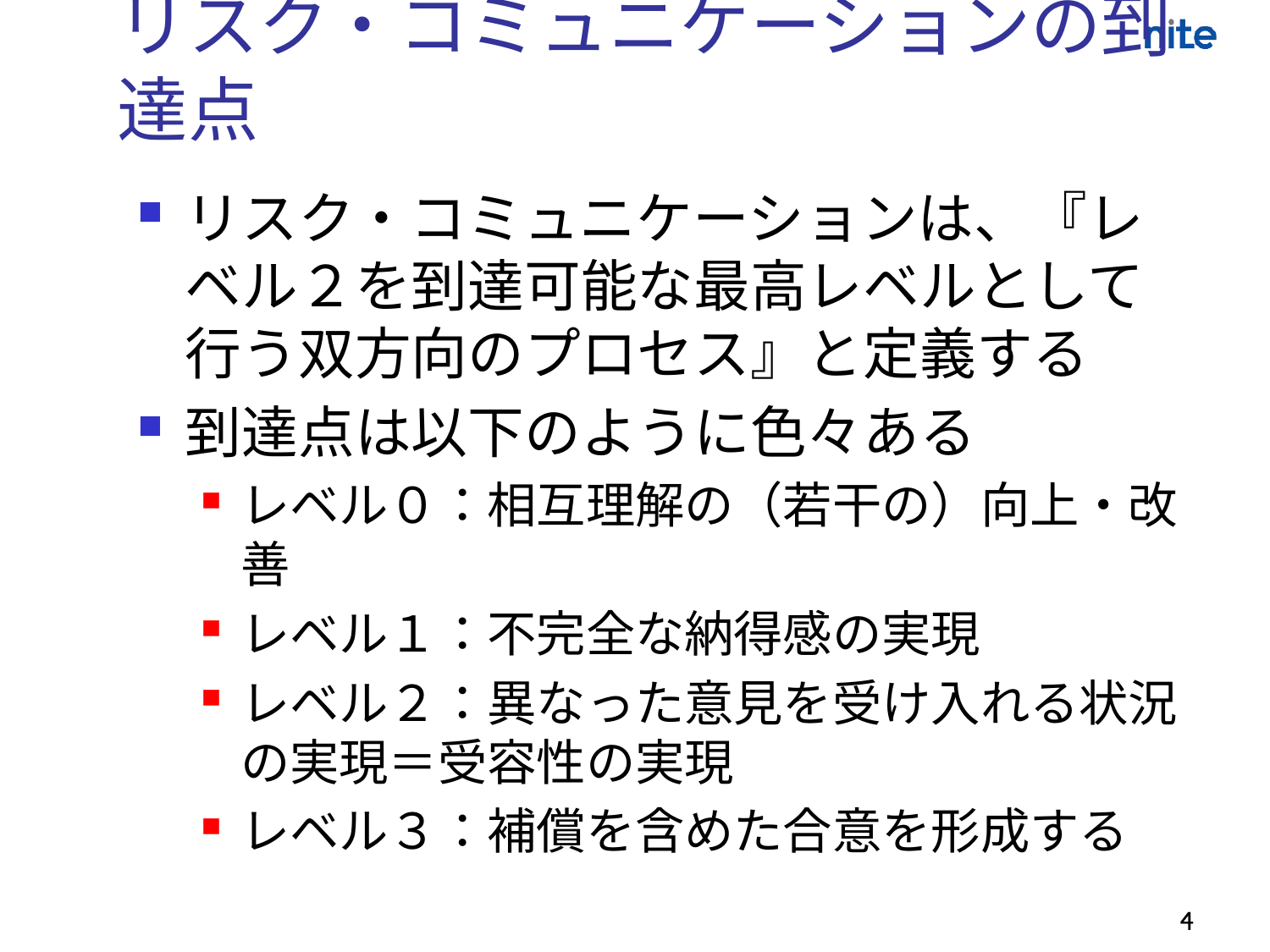

# リスク・コミュニケーションの到達点
リスク・コミュニケーションは、『レベル２を到達可能な最高レベルとして行う双方向のプロセス』と定義する
到達点は以下のように色々ある
レベル０：相互理解の（若干の）向上・改善
レベル１：不完全な納得感の実現
レベル２：異なった意見を受け入れる状況の実現＝受容性の実現
レベル３：補償を含めた合意を形成する
4